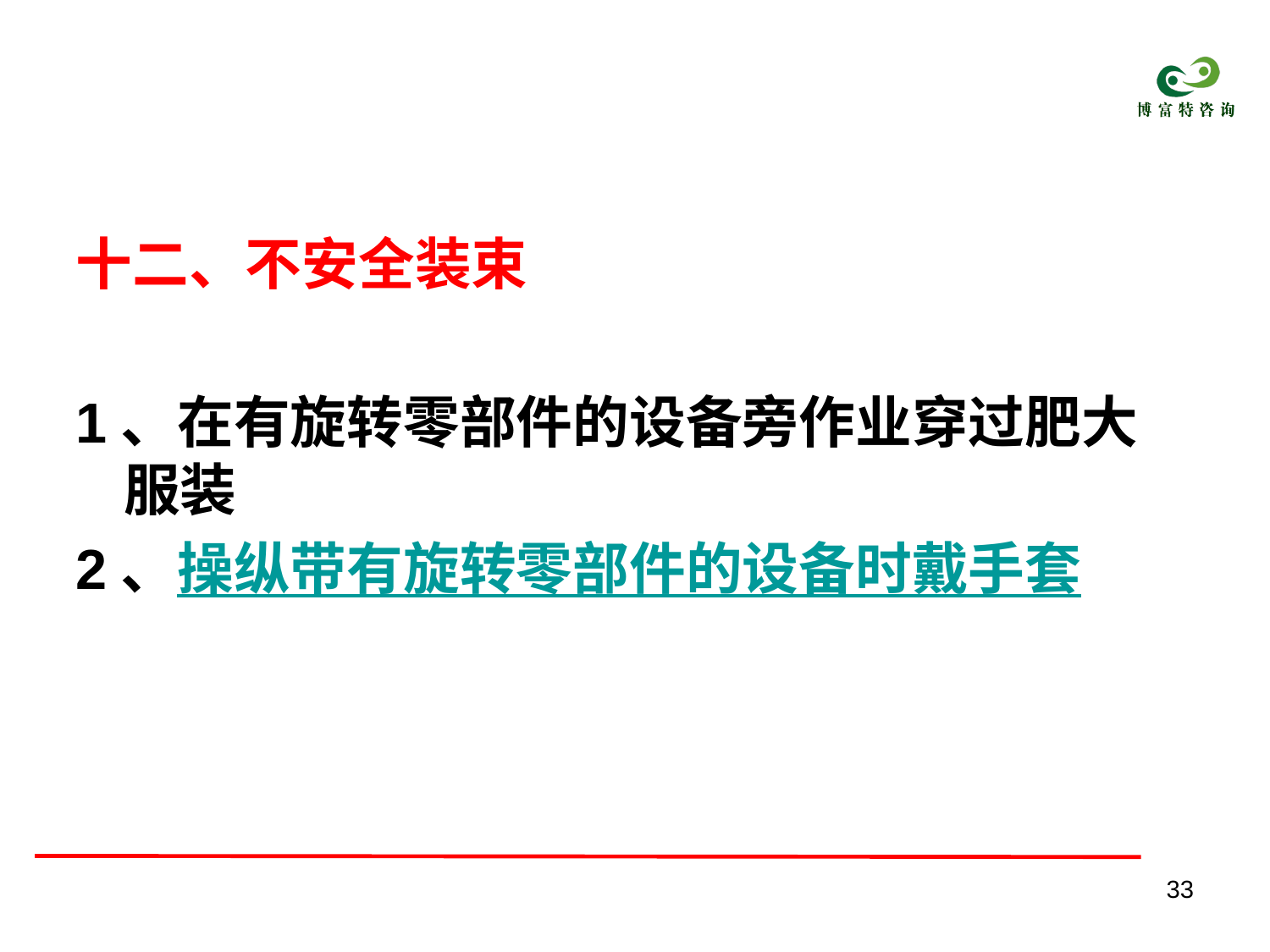

#
十二、不安全装束

1、在有旋转零部件的设备旁作业穿过肥大服装
2、操纵带有旋转零部件的设备时戴手套